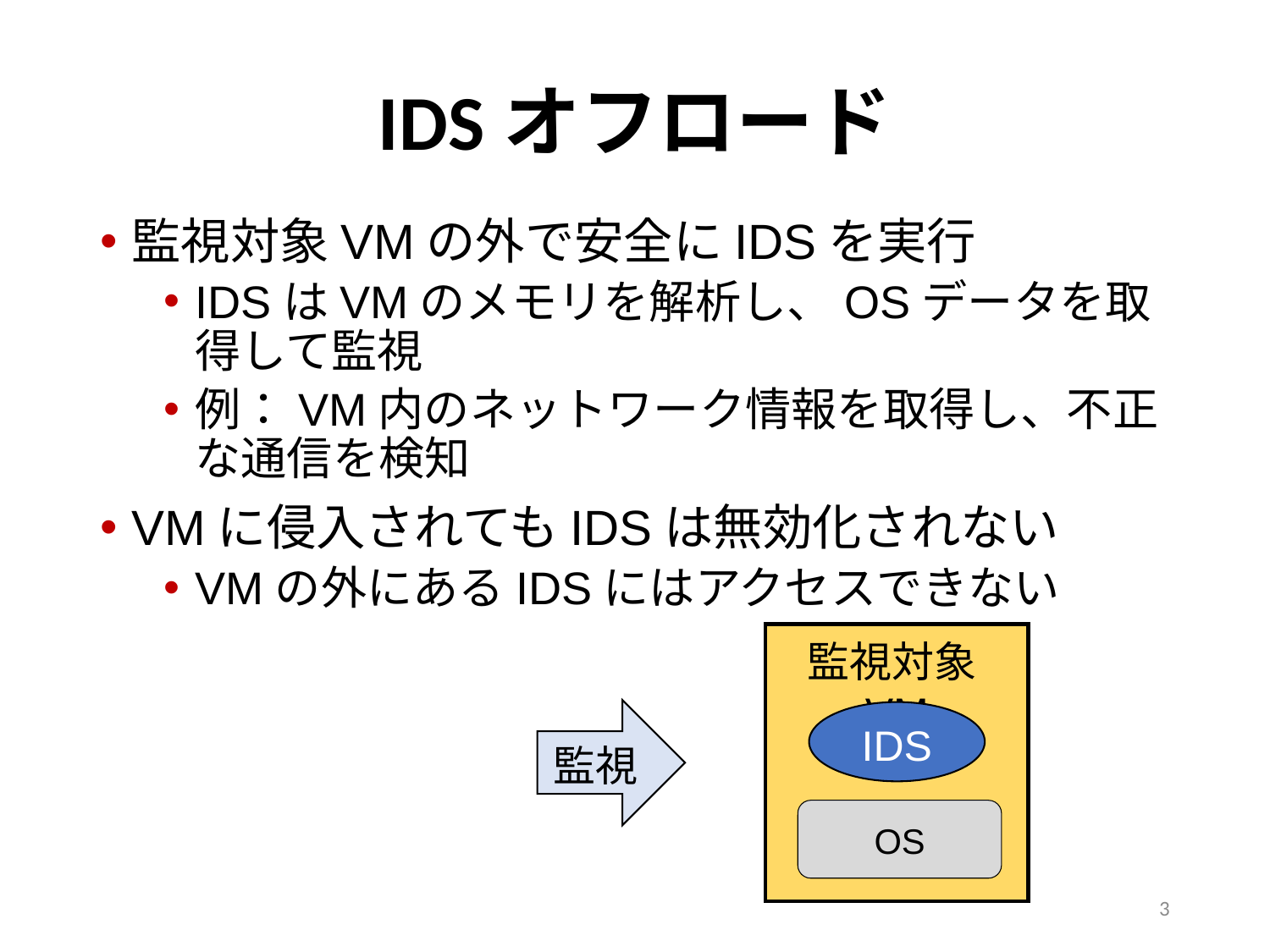

# IDSオフロード
監視対象VMの外で安全にIDSを実行
IDSはVMのメモリを解析し、OSデータを取得して監視
例：VM内のネットワーク情報を取得し、不正な通信を検知
VMに侵入されてもIDSは無効化されない
VMの外にあるIDSにはアクセスできない
監視対象VM
監視
IDS
OS
3